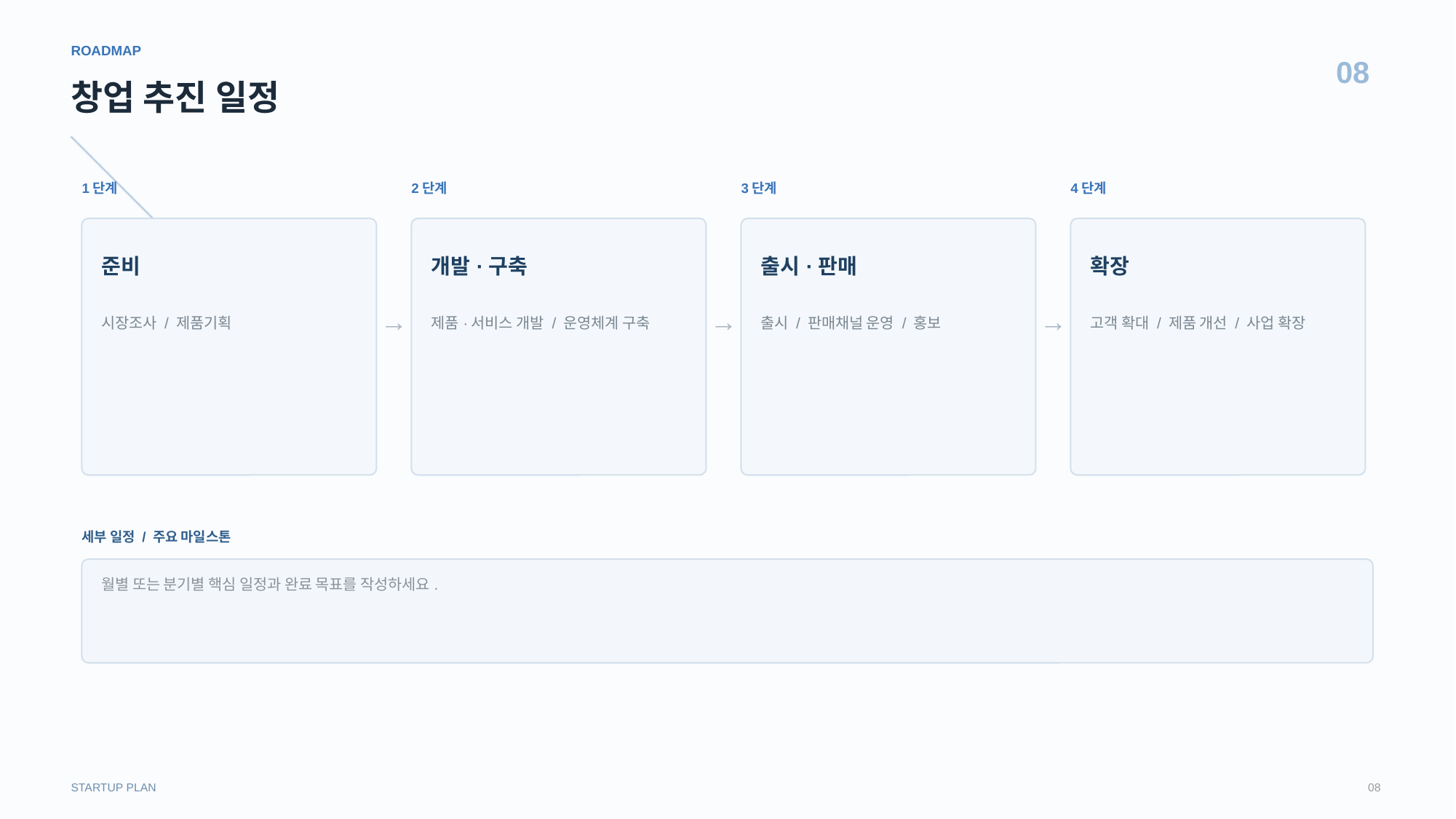

ROADMAP
08
창업 추진 일정

1단계
2단계
3단계
4단계

준비
개발·구축
출시·판매
확장
→
→
→
시장조사 / 제품기획
제품·서비스 개발 / 운영체계 구축
출시 / 판매채널 운영 / 홍보
고객 확대 / 제품 개선 / 사업 확장
세부 일정 / 주요 마일스톤

월별 또는 분기별 핵심 일정과 완료 목표를 작성하세요.
STARTUP PLAN
08